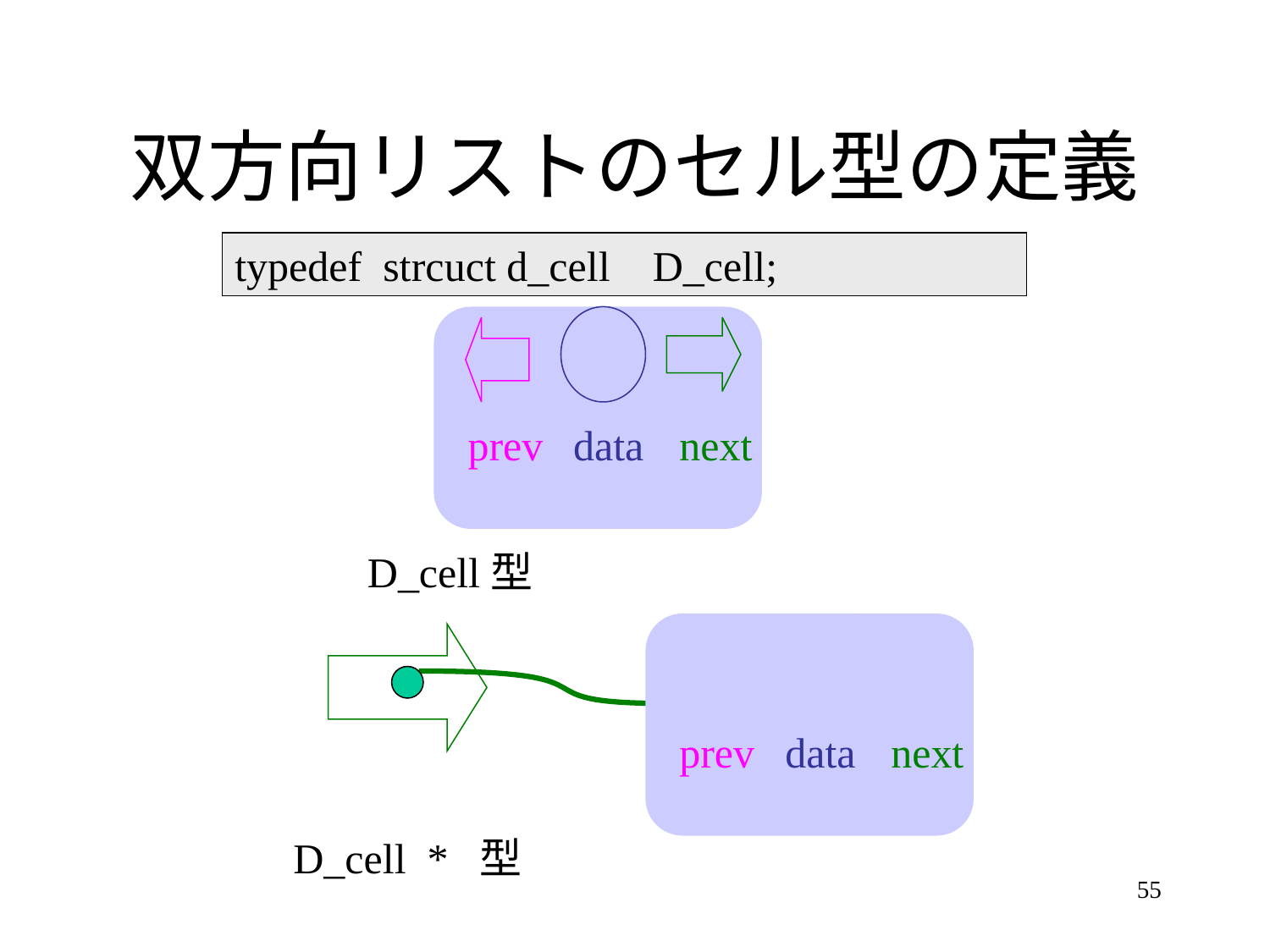

# 双方向リストのセル型の定義
typedef  strcuct d_cell    D_cell;

prev
data
next
D_cell型

prev
data
next
D_cell  *  型
55